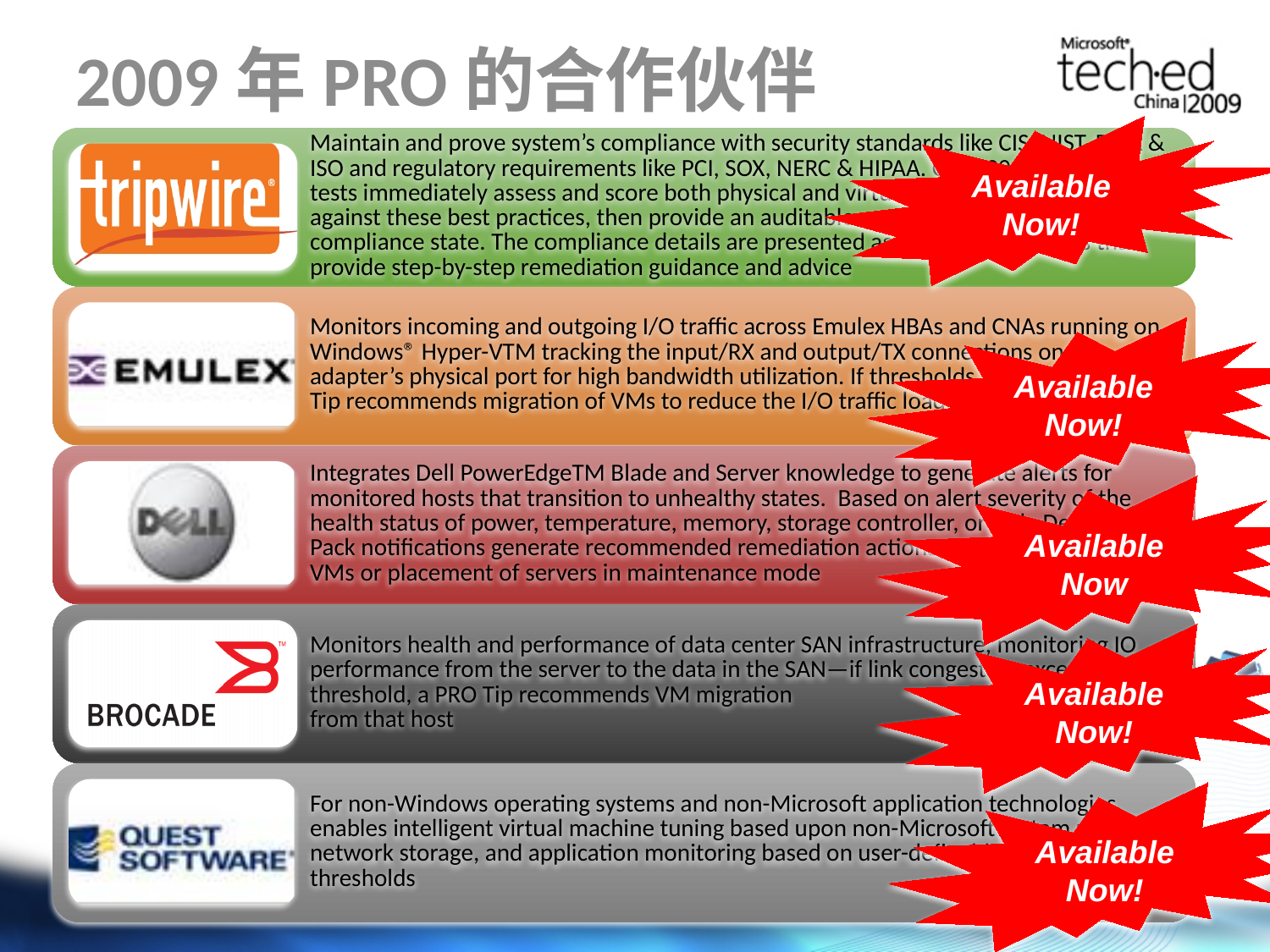

# 2009年PRO的合作伙伴
Available Now!
Monitors health and performance of data center SAN infrastructure, monitoring IO performance from the server to the data in the SAN—if link congestion exceeds a set threshold, a PRO Tip recommends VM migration
from that host
Available Now!
Available Now
Available Now!
Available Now!